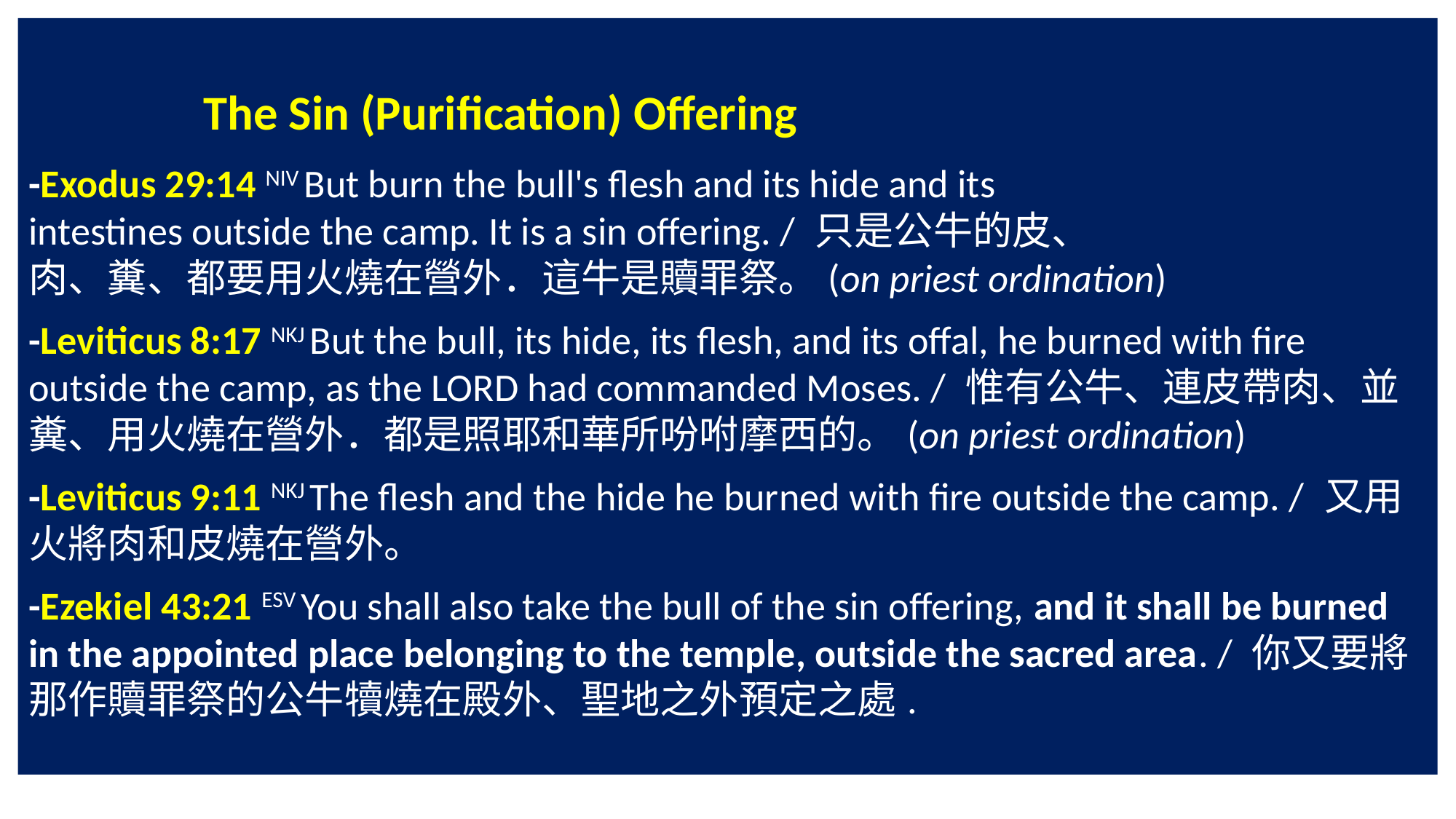

The Sin (Purification) Offering

-Exodus 29:14 NIV But burn the bull's flesh and its hide and its
intestines outside the camp. It is a sin offering. / 只是公牛的皮、
肉、糞、都要用火燒在營外．這牛是贖罪祭。(on priest ordination)

-Leviticus 8:17 NKJ But the bull, its hide, its flesh, and its offal, he burned with fire outside the camp, as the LORD had commanded Moses. / 惟有公牛、連皮帶肉、並糞、用火燒在營外．都是照耶和華所吩咐摩西的。(on priest ordination)

-Leviticus 9:11 NKJ The flesh and the hide he burned with fire outside the camp. / 又用火將肉和皮燒在營外。

-Ezekiel 43:21 ESV You shall also take the bull of the sin offering, and it shall be burned in the appointed place belonging to the temple, outside the sacred area. / 你又要將那作贖罪祭的公牛犢燒在殿外、聖地之外預定之處.